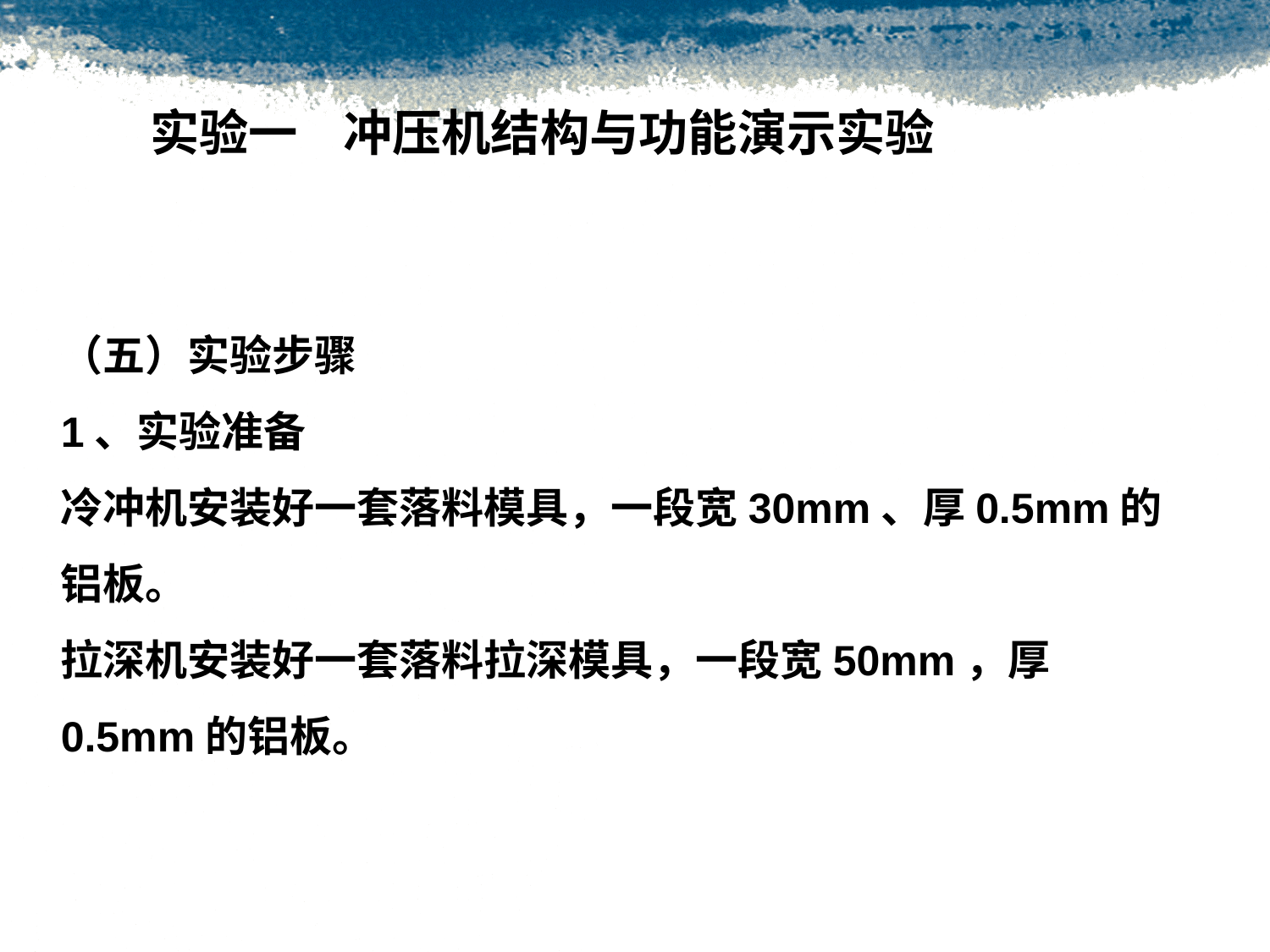

#
实验一    冲压机结构与功能演示实验
（五）实验步骤
1、实验准备
冷冲机安装好一套落料模具，一段宽30mm、厚0.5mm的铝板。拉深机安装好一套落料拉深模具，一段宽50mm，厚0.5mm的铝板。